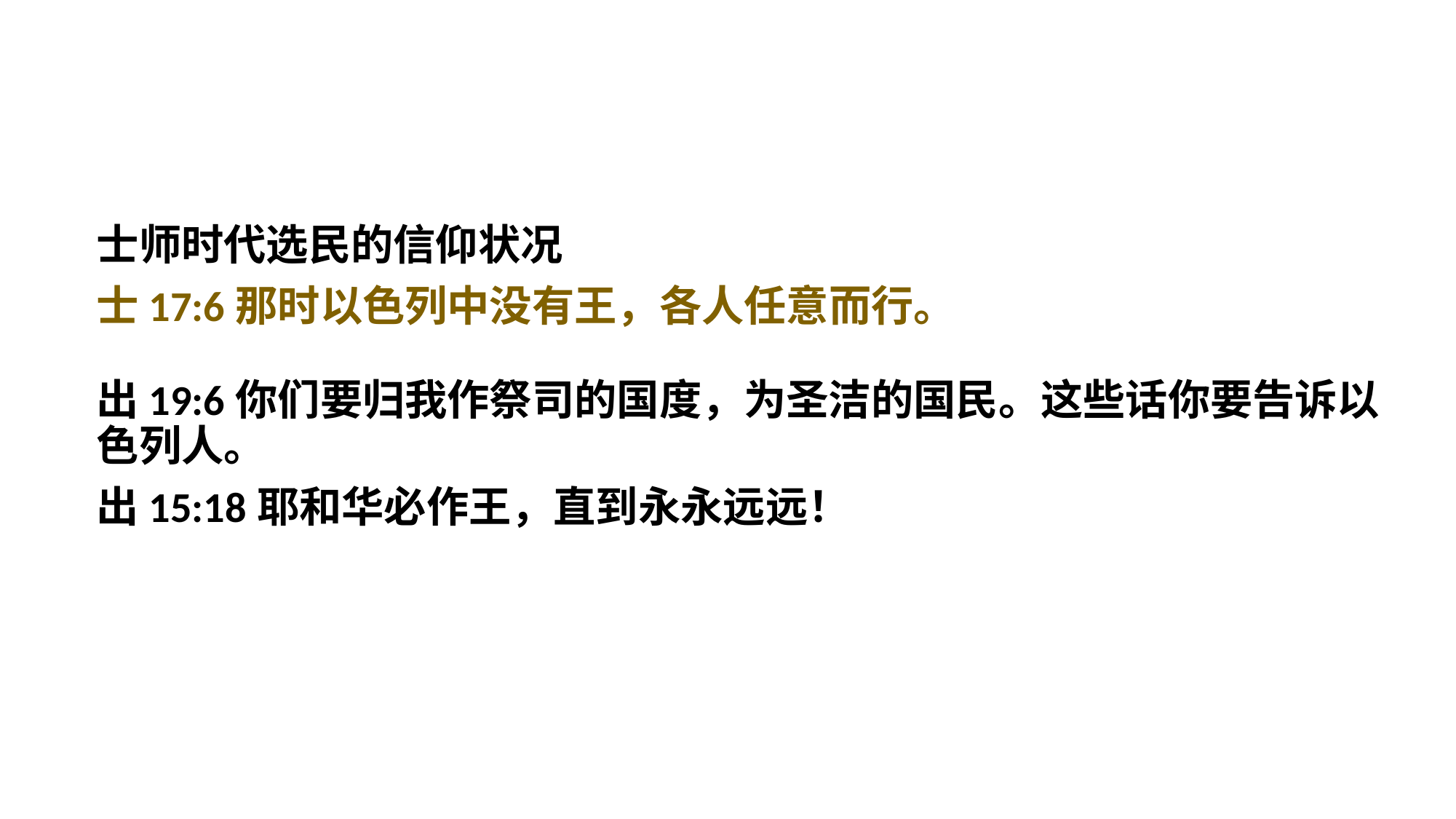

士师时代选民的信仰状况
士17:6那时以色列中没有王，各人任意而行。

出19:6你们要归我作祭司的国度，为圣洁的国民。这些话你要告诉以色列人。
出15:18耶和华必作王，直到永永远远！